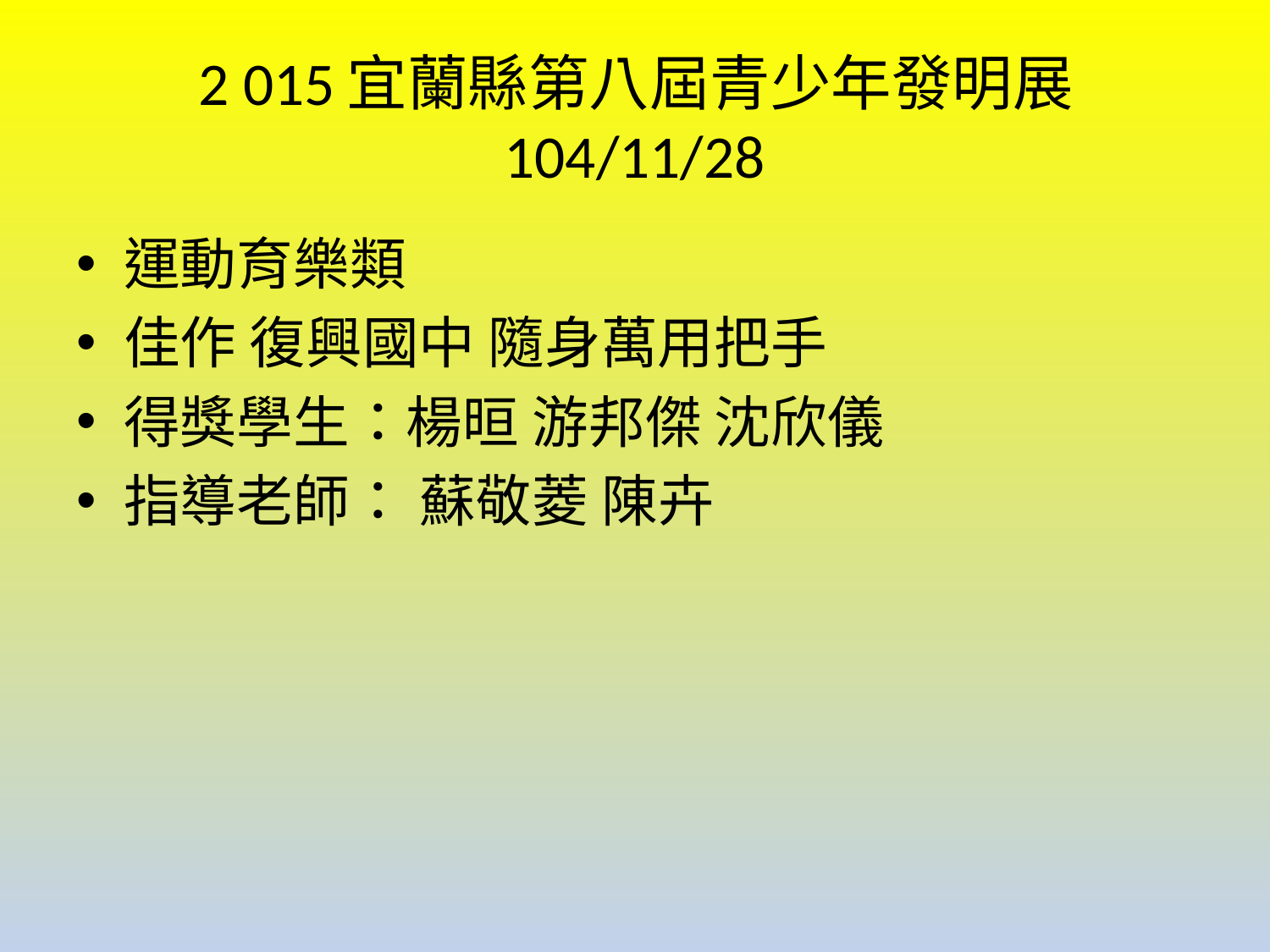

# 2 015宜蘭縣第八屆青少年發明展104/11/28
運動育樂類
佳作 復興國中 隨身萬用把手
得獎學生：楊晅 游邦傑 沈欣儀
指導老師： 蘇敬菱 陳卉